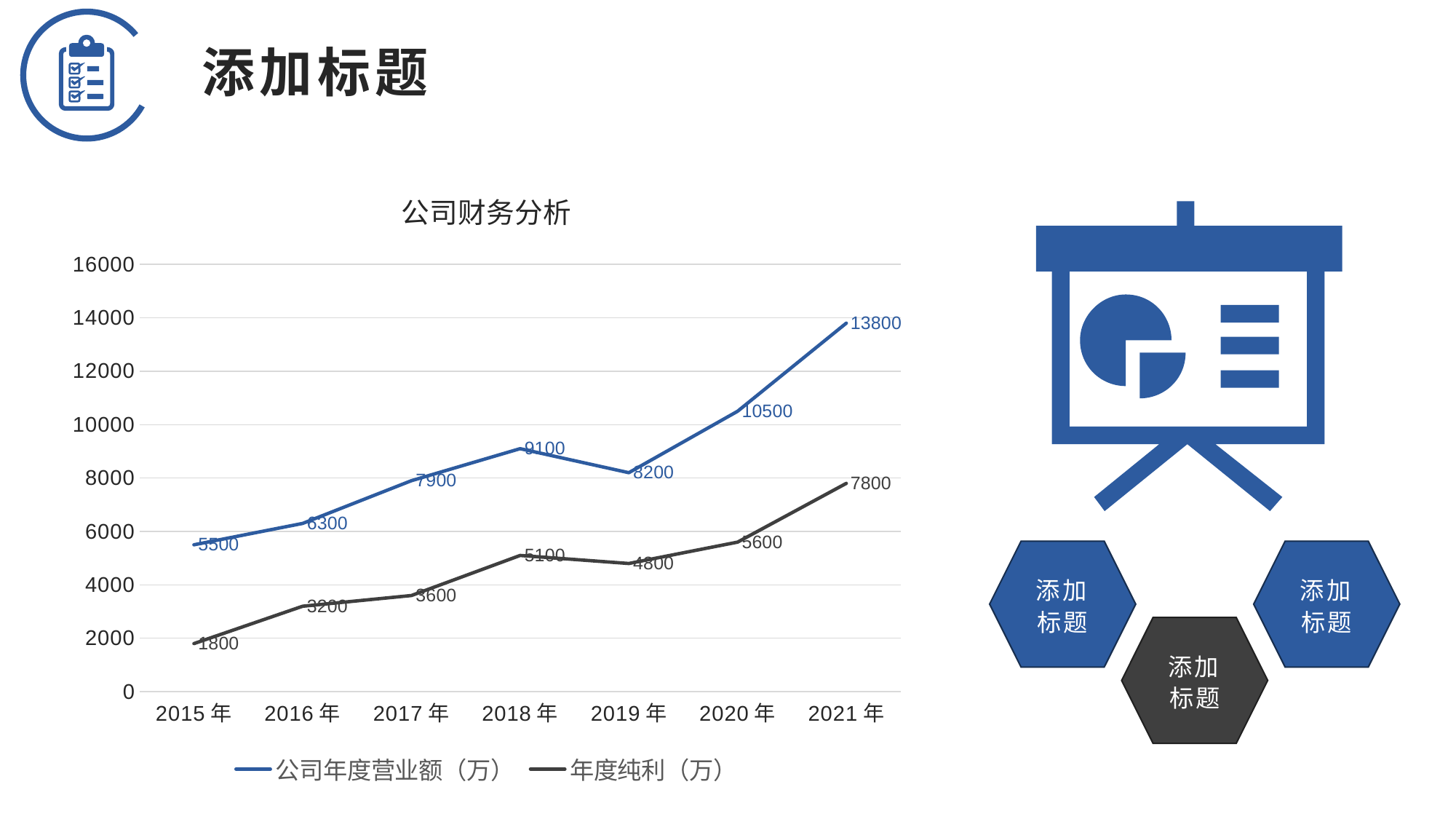

添加标题

### Chart: 公司财务分析

| Category | 公司年度营业额（万） | 年度纯利（万） |
|---|---|---|
| 2015年 | 5500.0 | 1800.0 |
| 2016年 | 6300.0 | 3200.0 |
| 2017年 | 7900.0 | 3600.0 |
| 2018年 | 9100.0 | 5100.0 |
| 2019年 | 8200.0 | 4800.0 |
| 2020年 | 10500.0 | 5600.0 |
| 2021年 | 13800.0 | 7800.0 |
添加标题
添加标题
添加标题